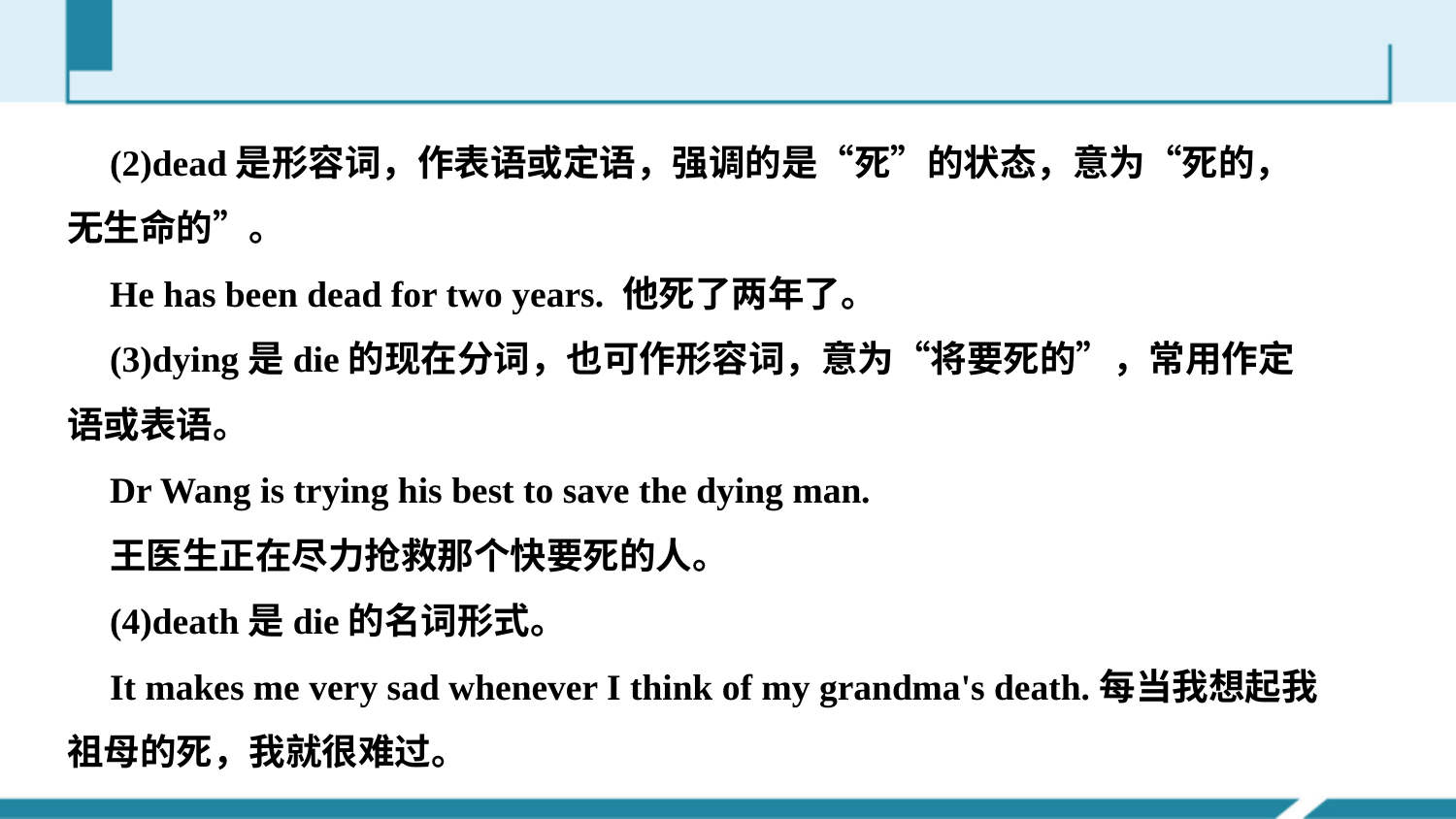

(2)dead是形容词，作表语或定语，强调的是“死”的状态，意为“死的，无生命的”。
He has been dead for two years. 他死了两年了。
(3)dying是die的现在分词，也可作形容词，意为“将要死的”，常用作定语或表语。
Dr Wang is trying his best to save the dying man.
王医生正在尽力抢救那个快要死的人。
(4)death是die的名词形式。
It makes me very sad whenever I think of my grandma's death.每当我想起我祖母的死，我就很难过。